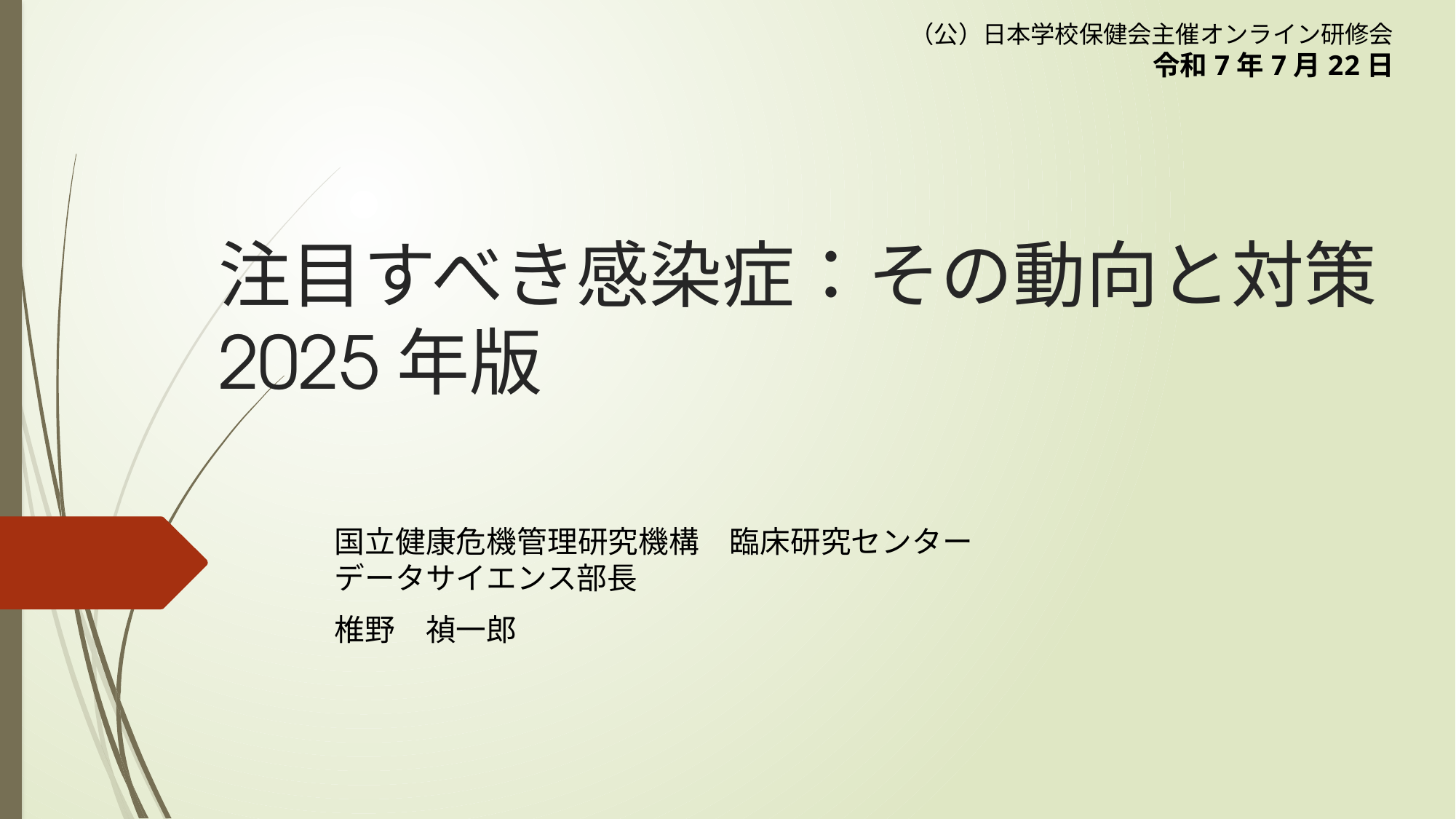

（公）日本学校保健会主催オンライン研修会
令和7年7月22日
# 注目すべき感染症：その動向と対策 2025年版
国立健康危機管理研究機構　臨床研究センター
データサイエンス部長
椎野　禎一郎